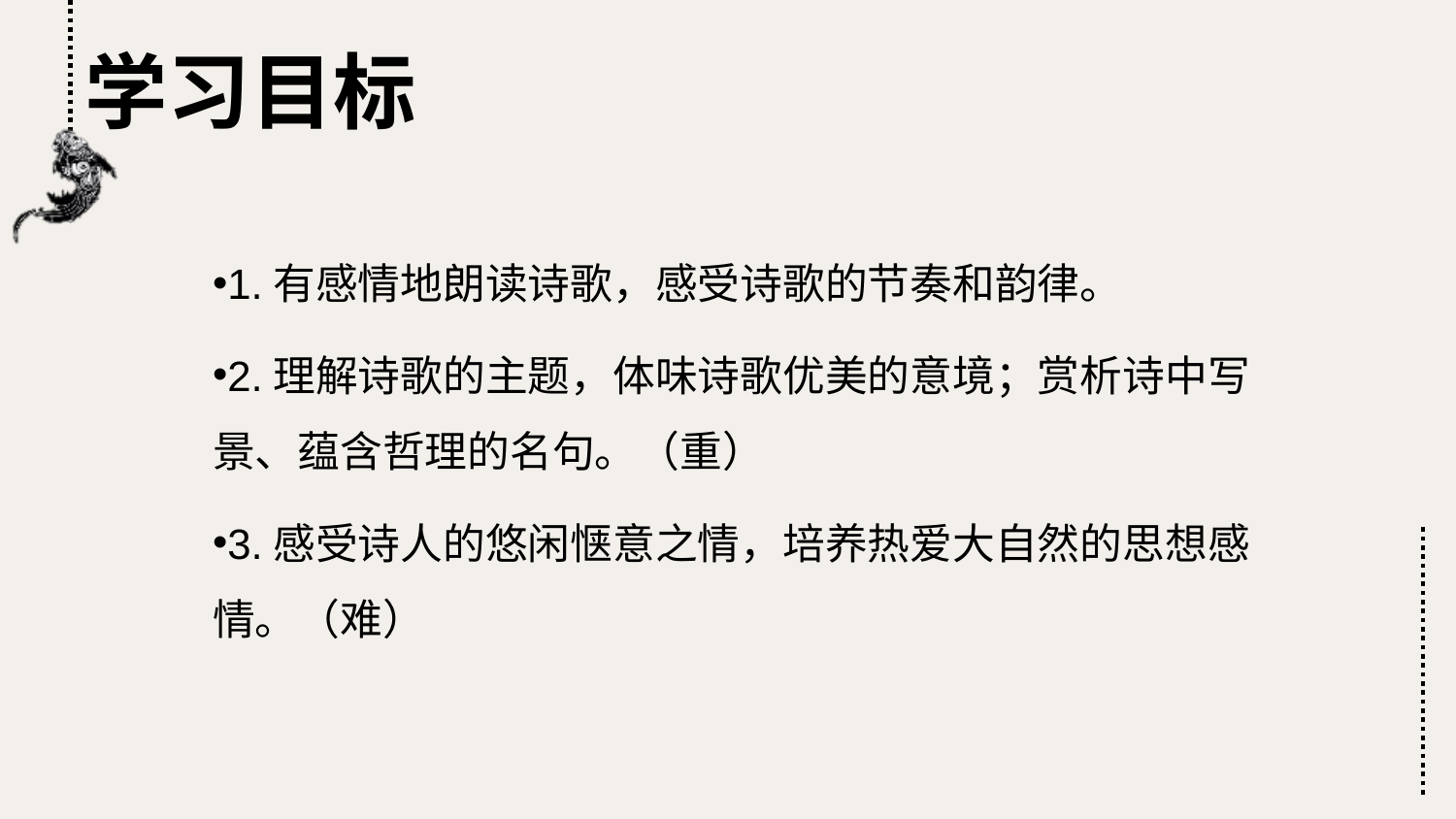

学习目标
1.有感情地朗读诗歌，感受诗歌的节奏和韵律。
2.理解诗歌的主题，体味诗歌优美的意境；赏析诗中写景、蕴含哲理的名句。（重）
3.感受诗人的悠闲惬意之情，培养热爱大自然的思想感情。（难）